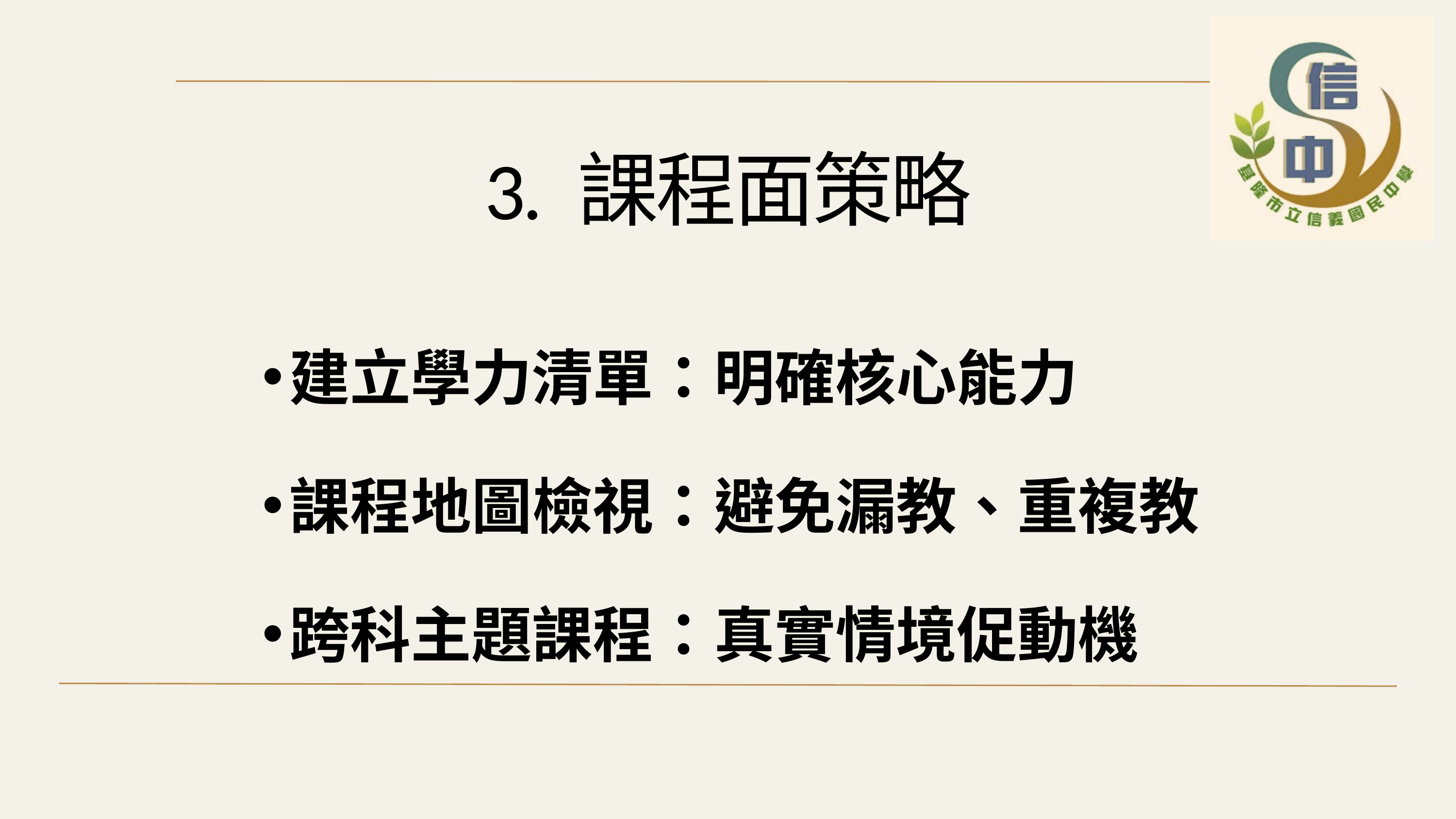

3. 課程面策略

建立學力清單：明確核心能力
課程地圖檢視：避免漏教、重複教
跨科主題課程：真實情境促動機